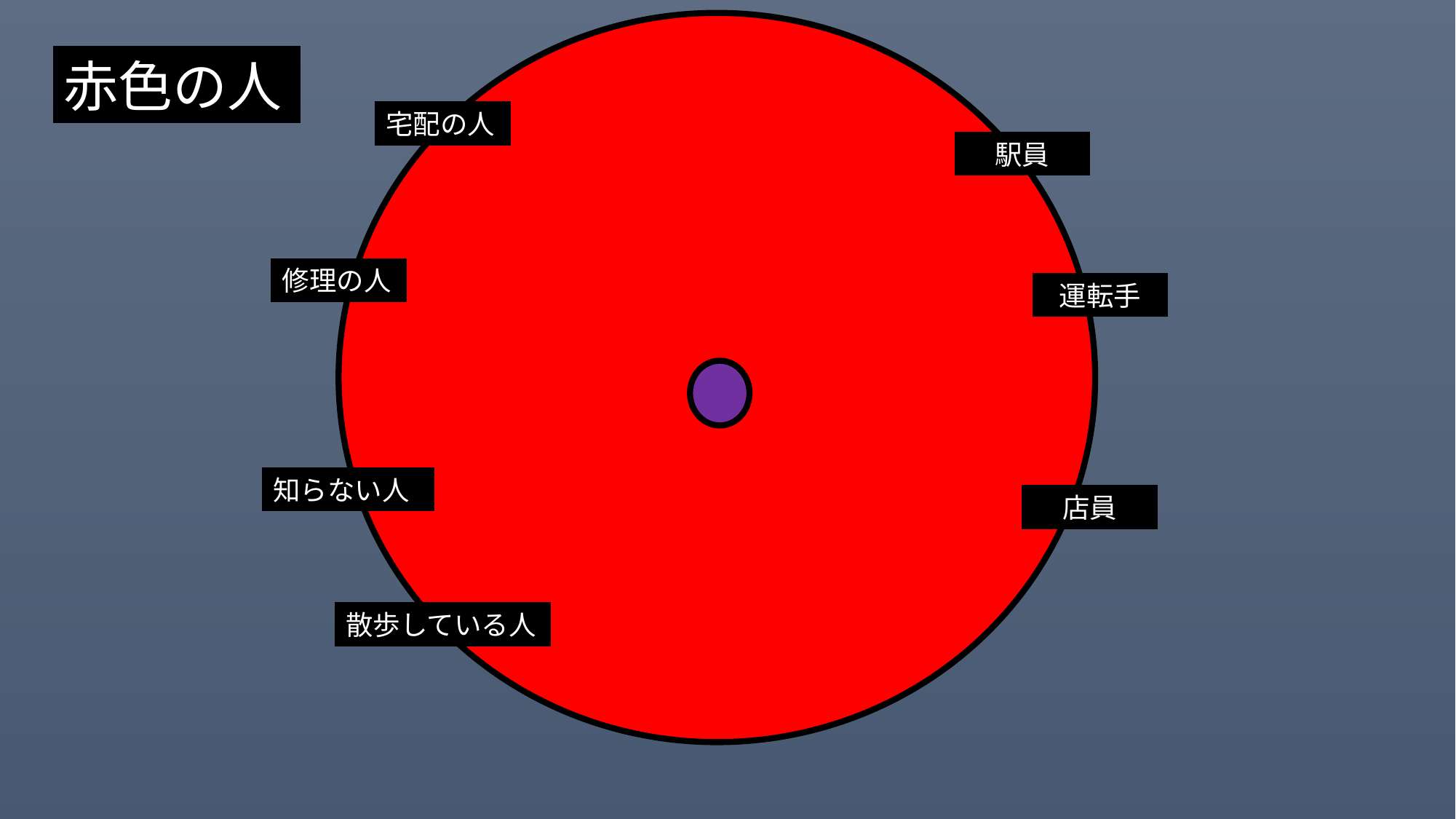

赤色の人
宅配の人
駅員
修理の人
運転手

知らない人
店員
散歩している人